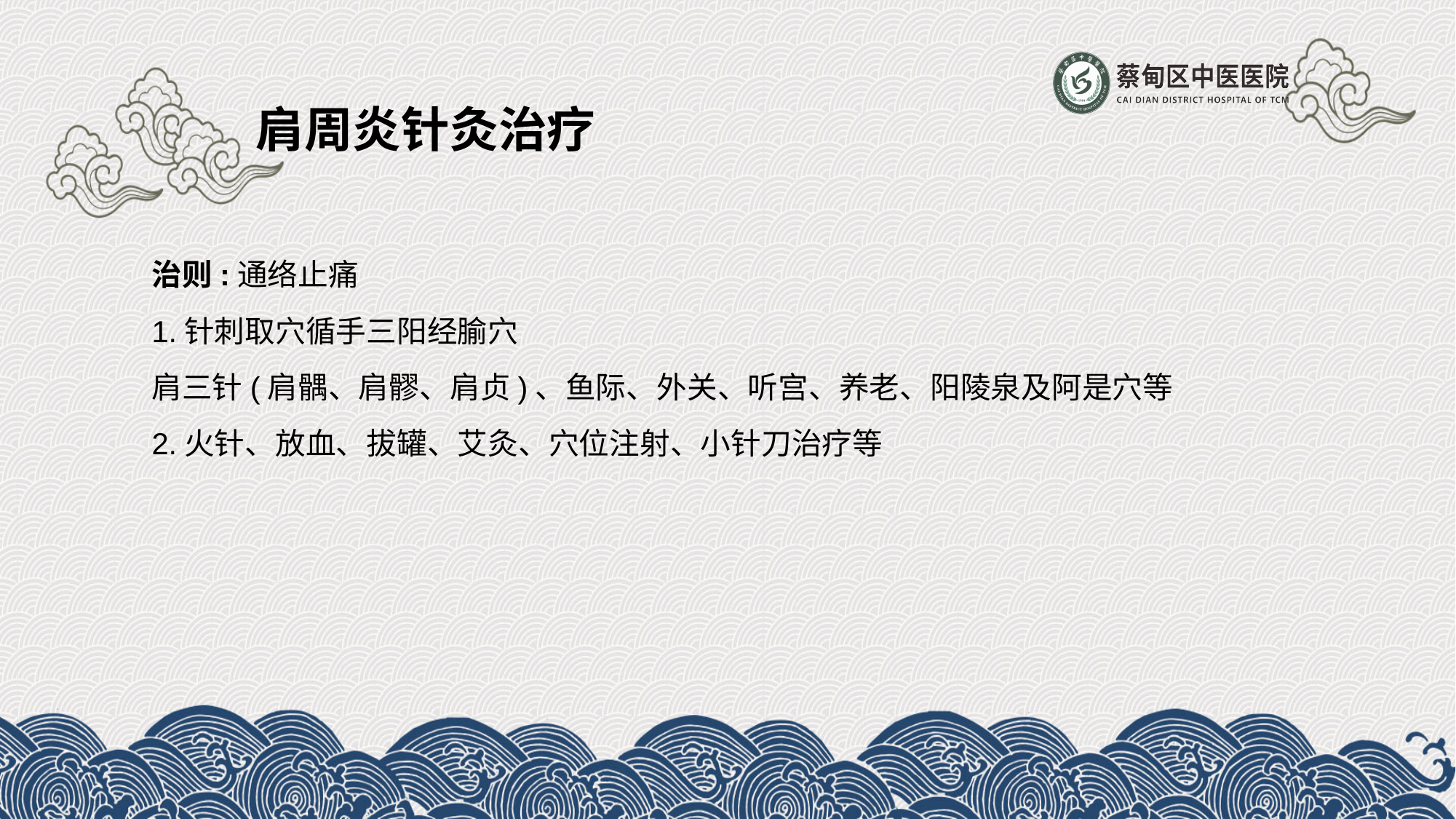

肩周炎针灸治疗

治则:通络止痛
1.针刺取穴循手三阳经腧穴
肩三针(肩髃、肩髎、肩贞)、鱼际、外关、听宫、养老、阳陵泉及阿是穴等
2.火针、放血、拔罐、艾灸、穴位注射、小针刀治疗等